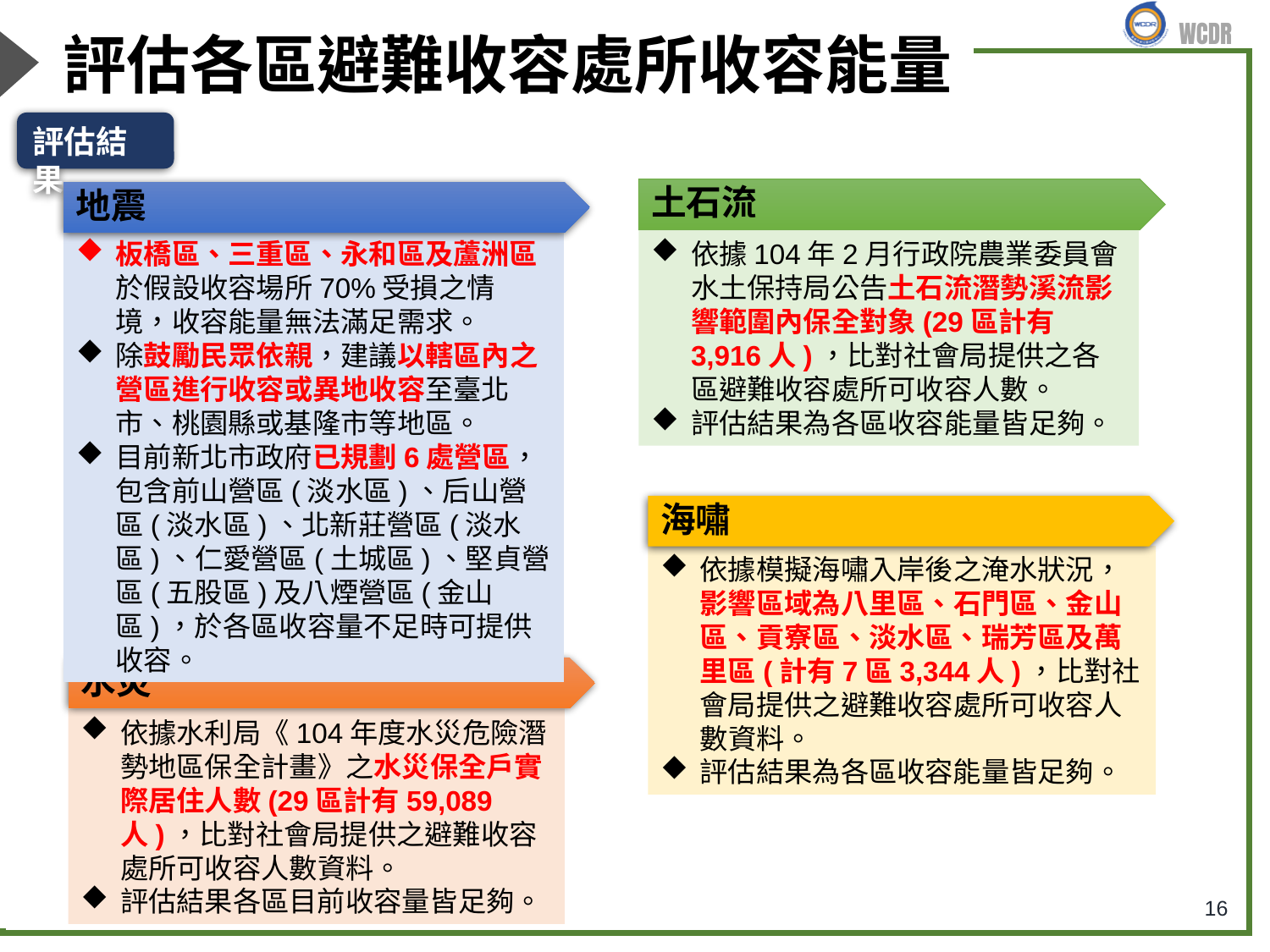

# 評估各區避難收容處所收容能量
評估結果
土石流
地震
板橋區、三重區、永和區及蘆洲區於假設收容場所70%受損之情境，收容能量無法滿足需求。
除鼓勵民眾依親，建議以轄區內之營區進行收容或異地收容至臺北市、桃園縣或基隆市等地區。
目前新北市政府已規劃6處營區，包含前山營區(淡水區)、后山營區(淡水區)、北新莊營區(淡水區)、仁愛營區(土城區)、堅貞營區(五股區)及八煙營區(金山區)，於各區收容量不足時可提供收容。
依據104年2月行政院農業委員會水土保持局公告土石流潛勢溪流影響範圍內保全對象(29區計有3,916人)，比對社會局提供之各區避難收容處所可收容人數。
評估結果為各區收容能量皆足夠。
海嘯
依據模擬海嘯入岸後之淹水狀況，影響區域為八里區、石門區、金山區、貢寮區、淡水區、瑞芳區及萬里區(計有7區3,344人)，比對社會局提供之避難收容處所可收容人數資料。
評估結果為各區收容能量皆足夠。
水災
依據水利局《104年度水災危險潛勢地區保全計畫》之水災保全戶實際居住人數(29區計有59,089人)，比對社會局提供之避難收容處所可收容人數資料。
評估結果各區目前收容量皆足夠。
16